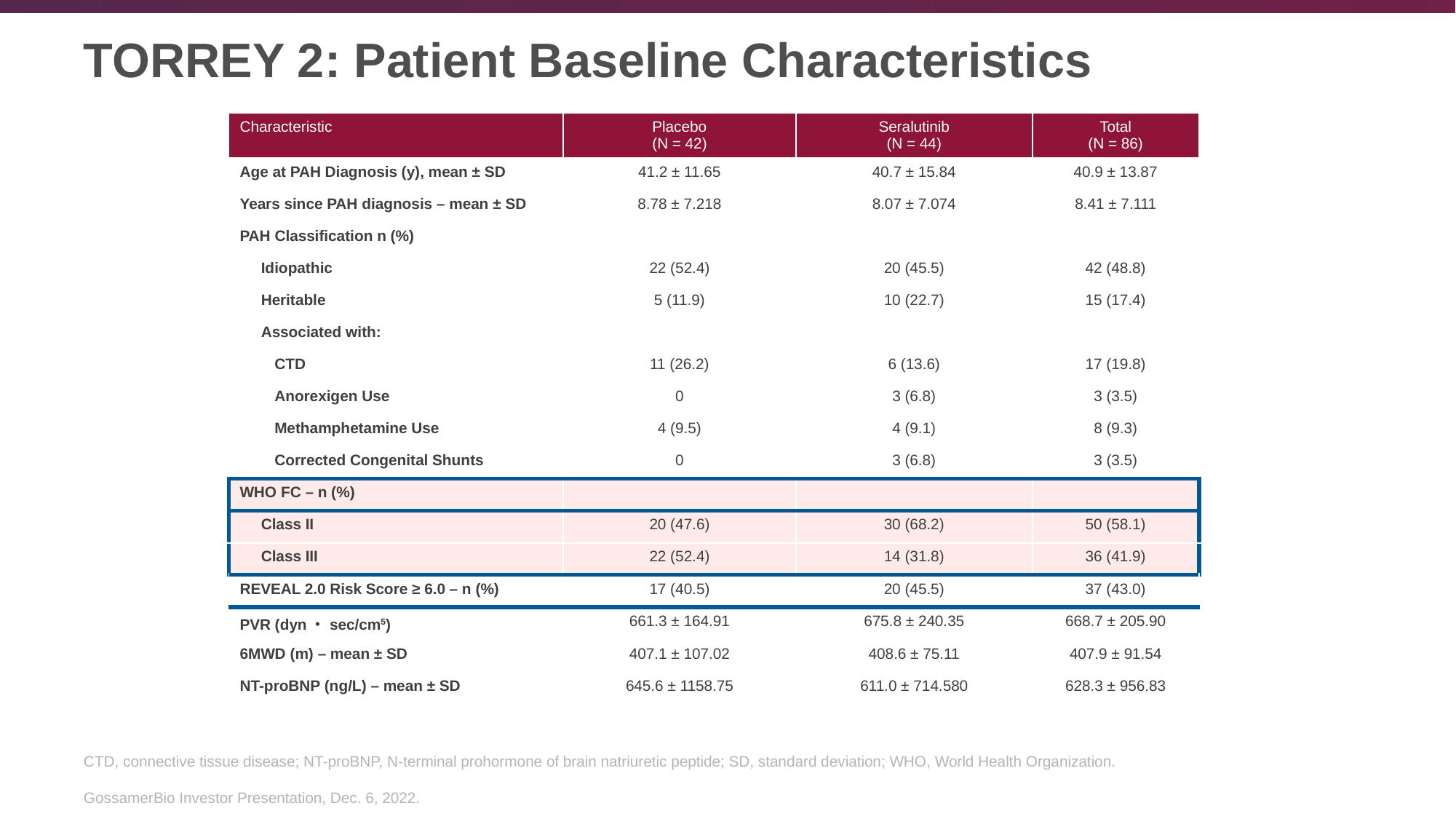

# TORREY 2: Patient Baseline Characteristics
| Characteristic | Placebo (N = 42) | Seralutinib (N = 44) | Total (N = 86) |
| --- | --- | --- | --- |
| Age at PAH Diagnosis (y), mean ± SD | 41.2 ± 11.65 | 40.7 ± 15.84 | 40.9 ± 13.87 |
| Years since PAH diagnosis – mean ± SD | 8.78 ± 7.218 | 8.07 ± 7.074 | 8.41 ± 7.111 |
| PAH Classification n (%) |  |  |  |
| Idiopathic | 22 (52.4) | 20 (45.5) | 42 (48.8) |
| Heritable | 5 (11.9) | 10 (22.7) | 15 (17.4) |
| Associated with: |  |  |  |
| CTD | 11 (26.2) | 6 (13.6) | 17 (19.8) |
| Anorexigen Use | 0 | 3 (6.8) | 3 (3.5) |
| Methamphetamine Use | 4 (9.5) | 4 (9.1) | 8 (9.3) |
| Corrected Congenital Shunts | 0 | 3 (6.8) | 3 (3.5) |
| WHO FC – n (%) |  |  |  |
| Class II | 20 (47.6) | 30 (68.2) | 50 (58.1) |
| Class III | 22 (52.4) | 14 (31.8) | 36 (41.9) |
| REVEAL 2.0 Risk Score ≥ 6.0 – n (%) | 17 (40.5) | 20 (45.5) | 37 (43.0) |
| PVR (dyn・sec/cm5) | 661.3 ± 164.91 | 675.8 ± 240.35 | 668.7 ± 205.90 |
| 6MWD (m) – mean ± SD | 407.1 ± 107.02 | 408.6 ± 75.11 | 407.9 ± 91.54 |
| NT-proBNP (ng/L) – mean ± SD | 645.6 ± 1158.75 | 611.0 ± 714.580 | 628.3 ± 956.83 |
CTD, connective tissue disease; NT-proBNP, N-terminal prohormone of brain natriuretic peptide; SD, standard deviation; WHO, World Health Organization.

GossamerBio Investor Presentation, Dec. 6, 2022.